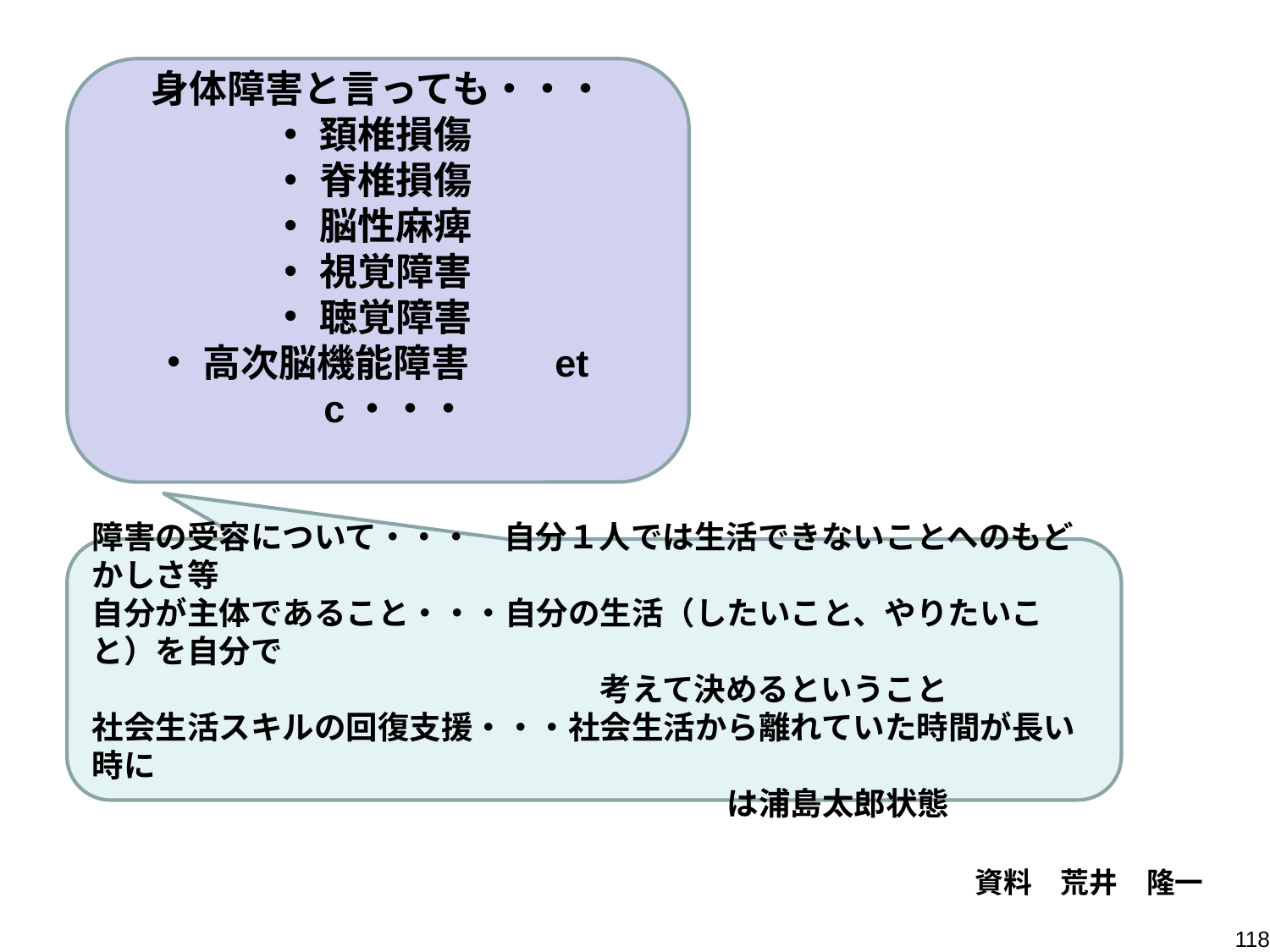

身体障害と言っても・・・
頚椎損傷
脊椎損傷
脳性麻痺
視覚障害
聴覚障害
高次脳機能障害　　etc・・・

障害の受容について・・・　自分１人では生活できないことへのもどかしさ等
自分が主体であること・・・自分の生活（したいこと、やりたいこと）を自分で
　　　　　　　　　　　　　　　　考えて決めるということ
社会生活スキルの回復支援・・・社会生活から離れていた時間が長い時に
　　　　　　　　　　　　　　　　　　　　は浦島太郎状態

　資料　荒井　隆一
118